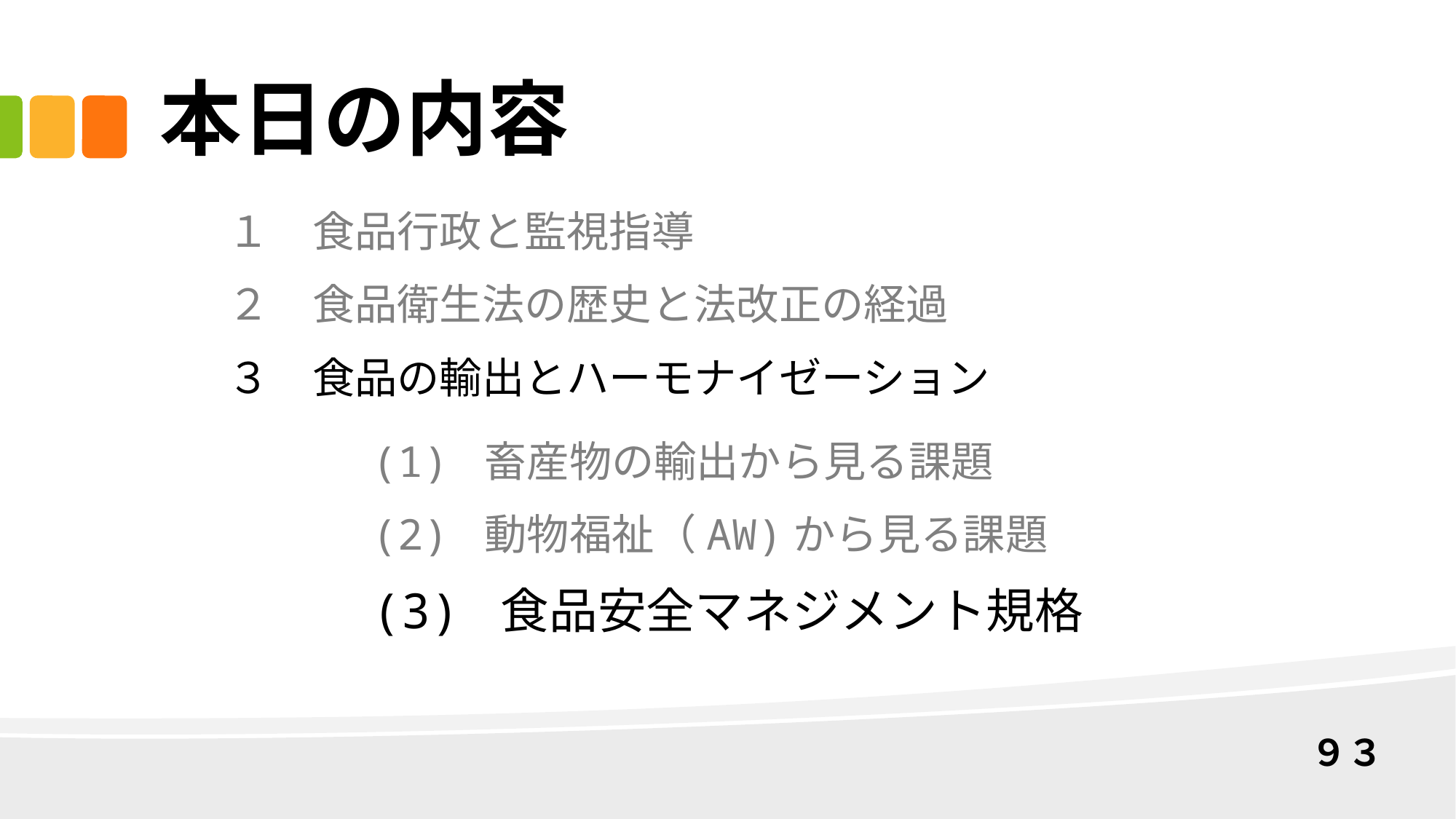

# 本日の内容
１　食品行政と監視指導
２　食品衛生法の歴史と法改正の経過
３　食品の輸出とハーモナイゼーション
(1) 畜産物の輸出から見る課題
(2) 動物福祉（AW)から見る課題
(3) 食品安全マネジメント規格
９３